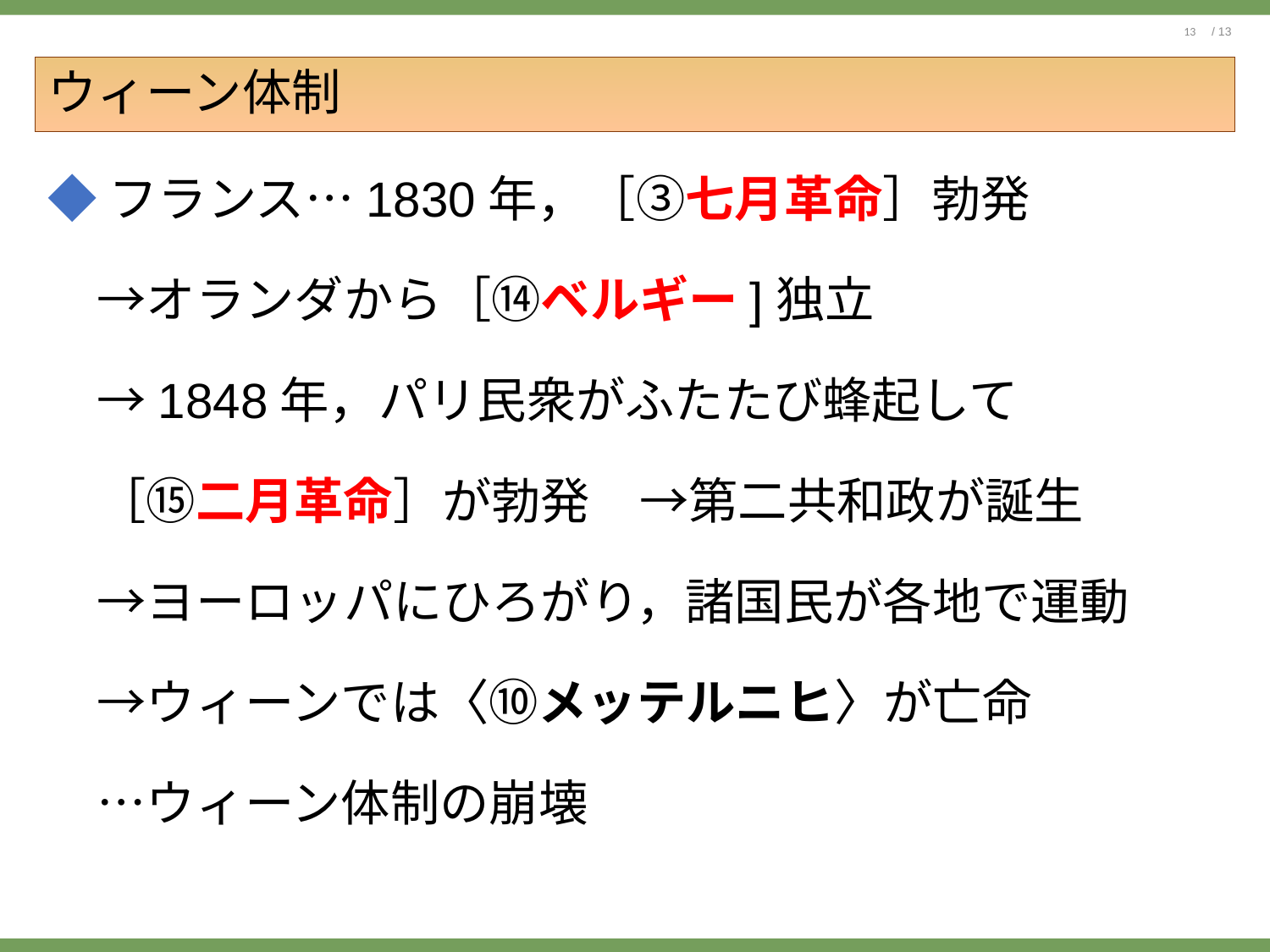

# ウィーン体制
◆フランス…1830年，［③七月革命］勃発
　→オランダから［⑭ベルギー]独立
　→1848年，パリ民衆がふたたび蜂起して
　［⑮二月革命］が勃発　→第二共和政が誕生
　→ヨーロッパにひろがり，諸国民が各地で運動
　→ウィーンでは〈⑩メッテルニヒ〉が亡命
　…ウィーン体制の崩壊